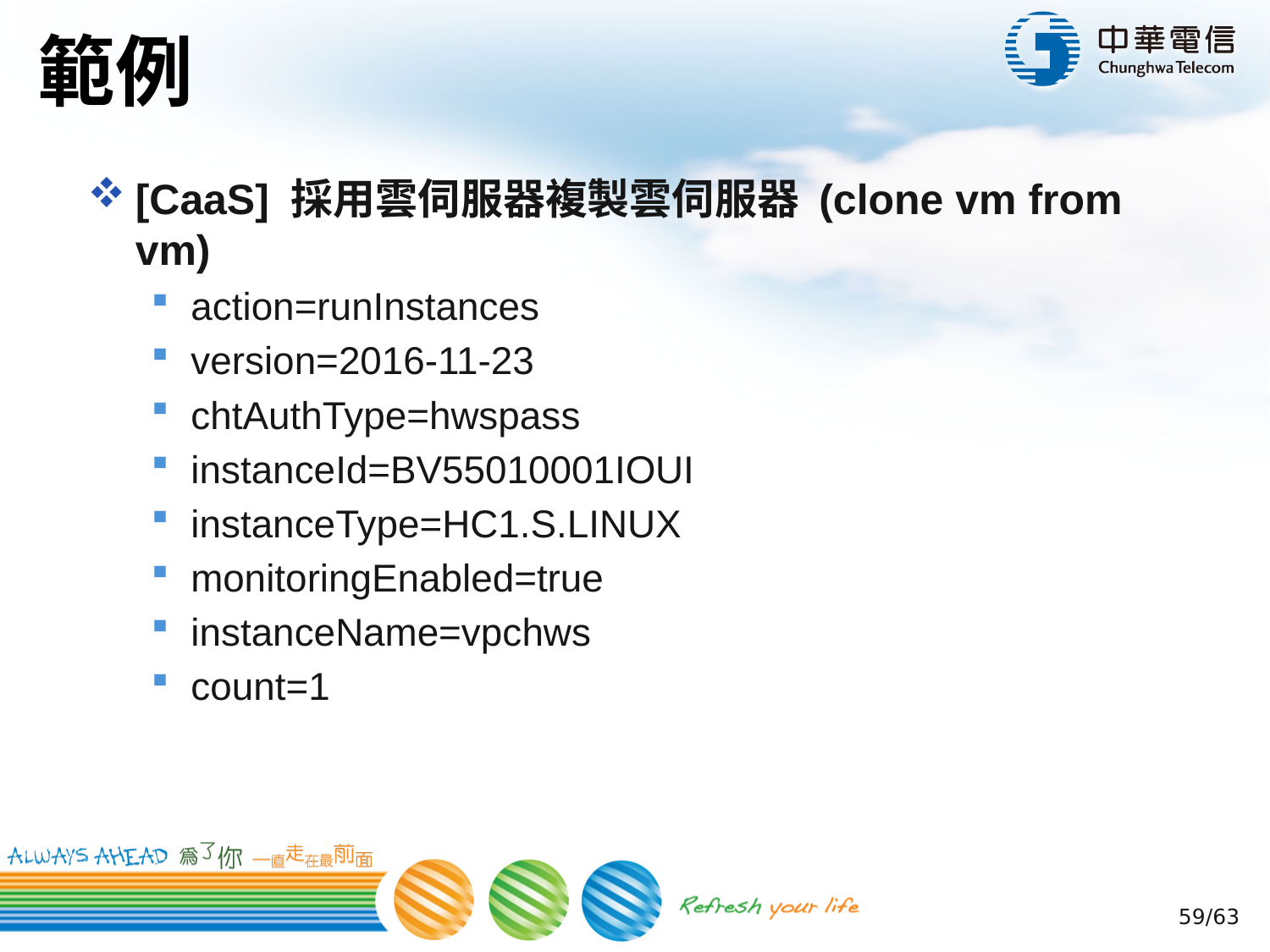

# 範例
[CaaS] 採用雲伺服器複製雲伺服器 (clone vm from vm)
action=runInstances
version=2016-11-23
chtAuthType=hwspass
instanceId=BV55010001IOUI
instanceType=HC1.S.LINUX
monitoringEnabled=true
instanceName=vpchws
count=1